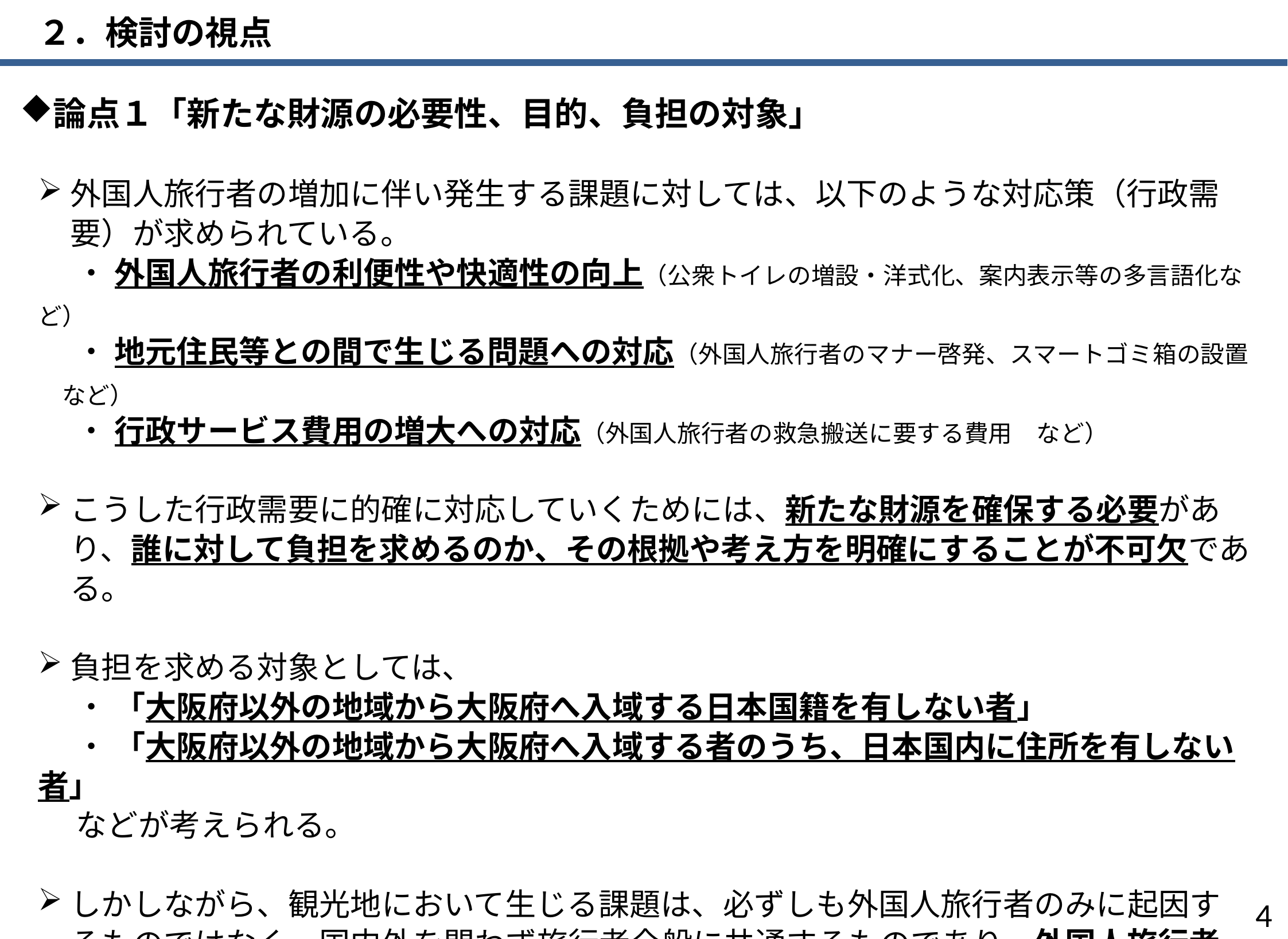

２．検討の視点
論点１「新たな財源の必要性、目的、負担の対象」

外国人旅行者の増加に伴い発生する課題に対しては、以下のような対応策（行政需要）が求められている。
　 ・ 外国人旅行者の利便性や快適性の向上（公衆トイレの増設・洋式化、案内表示等の多言語化など）
　 ・ 地元住民等との間で生じる問題への対応（外国人旅行者のマナー啓発、スマートゴミ箱の設置　など）
　 ・ 行政サービス費用の増大への対応（外国人旅行者の救急搬送に要する費用　など）

こうした行政需要に的確に対応していくためには、新たな財源を確保する必要があり、誰に対して負担を求めるのか、その根拠や考え方を明確にすることが不可欠である。

負担を求める対象としては、
　 ・ 「大阪府以外の地域から大阪府へ入域する日本国籍を有しない者」
　 ・ 「大阪府以外の地域から大阪府へ入域する者のうち、日本国内に住所を有しない者」
　 などが考えられる。

しかしながら、観光地において生じる課題は、必ずしも外国人旅行者のみに起因するものではなく、国内外を問わず旅行者全般に共通するものであり、外国人旅行者のみに特別の負担を求めることについて、その合理的な根拠を明確に示すことは困難と考えられる。
4